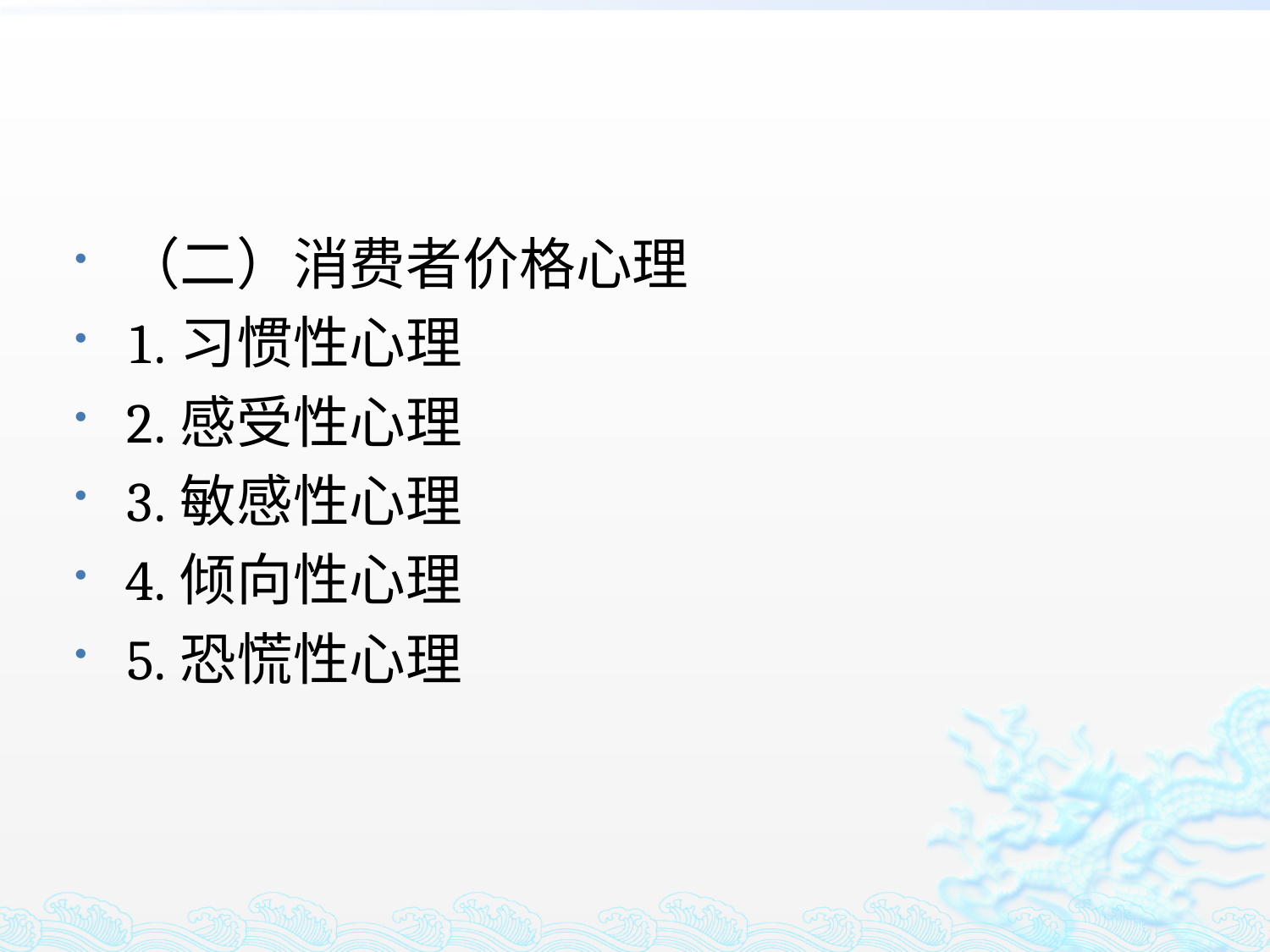

#
（二）消费者价格心理
1.习惯性心理
2.感受性心理
3.敏感性心理
4.倾向性心理
5.恐慌性心理